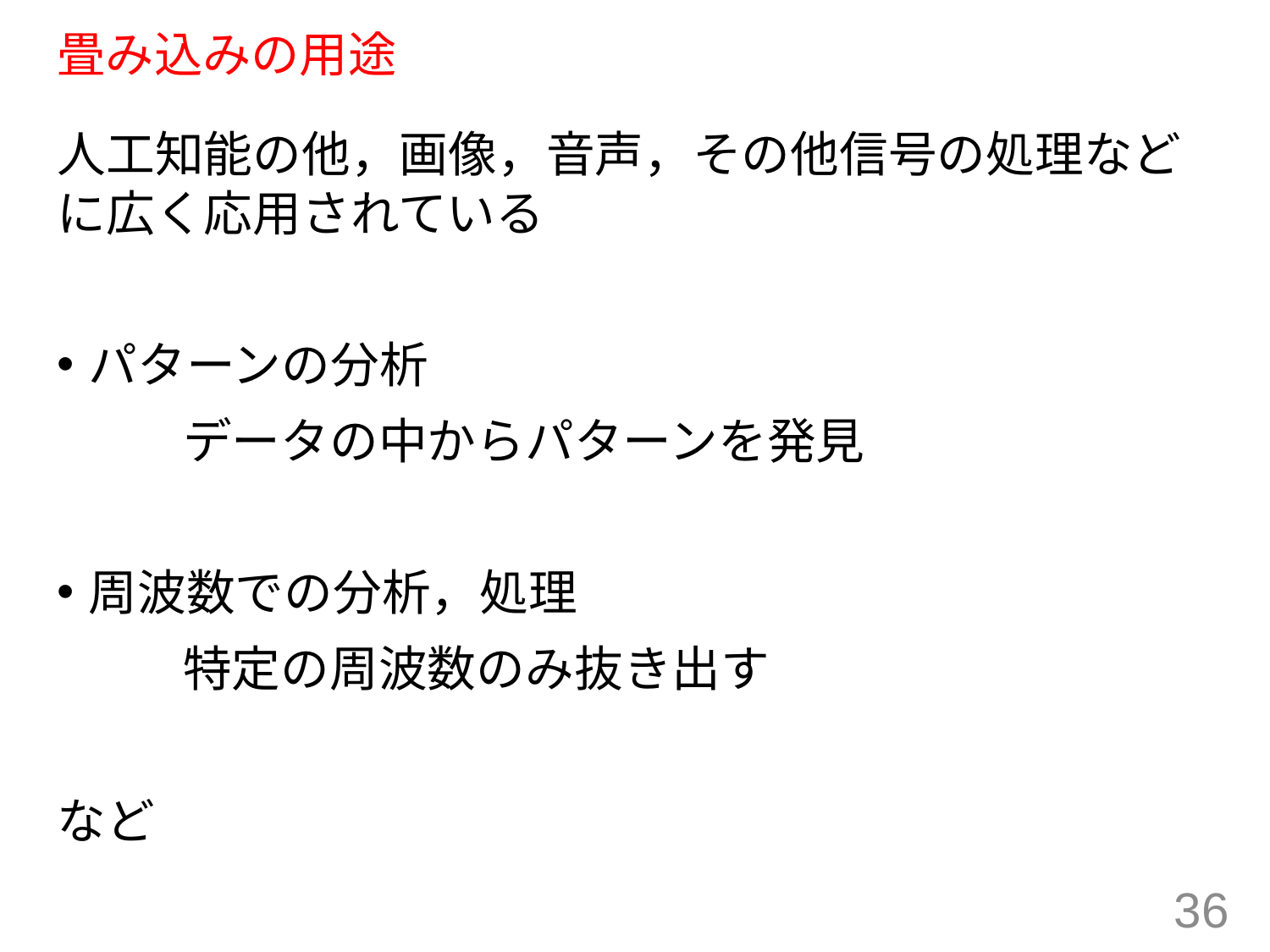

# 畳み込みの用途
人工知能の他，画像，音声，その他信号の処理などに広く応用されている

パターンの分析
	データの中からパターンを発見

周波数での分析，処理
	特定の周波数のみ抜き出す

など

36